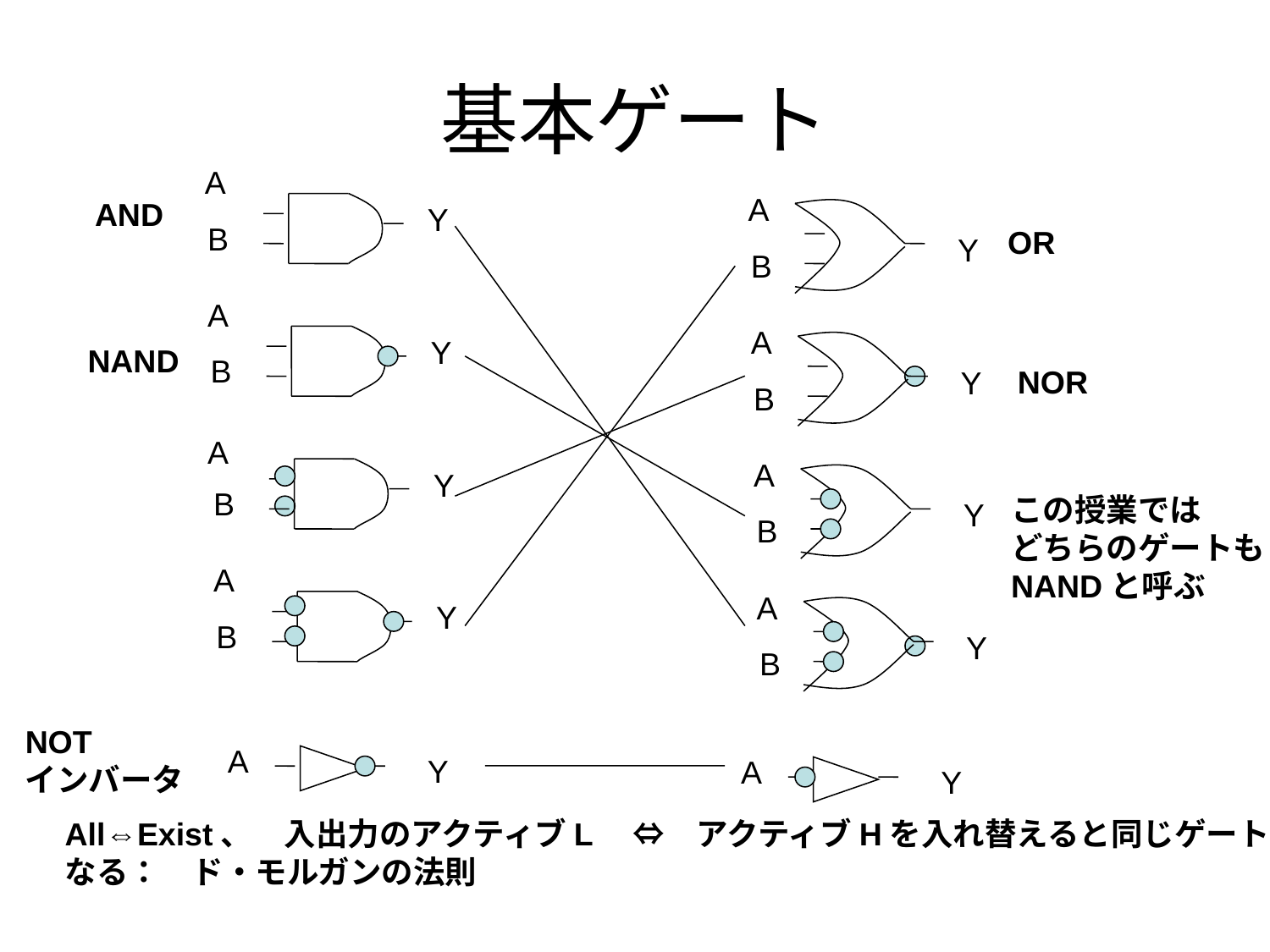

# 基本ゲート
A
A
AND

Y

B

OR

Y

B

A
A

Y

NAND
B

NOR
Y

B

A
A

Y

B

この授業では
どちらのゲートも
NANDと呼ぶ

Y

B

A
A

Y

B

Y

B

NOT
インバータ
A
Y

A

Y

All⇔Exist、　入出力のアクティブL　⇔　アクティブHを入れ替えると同じゲートに
なる：　ド・モルガンの法則